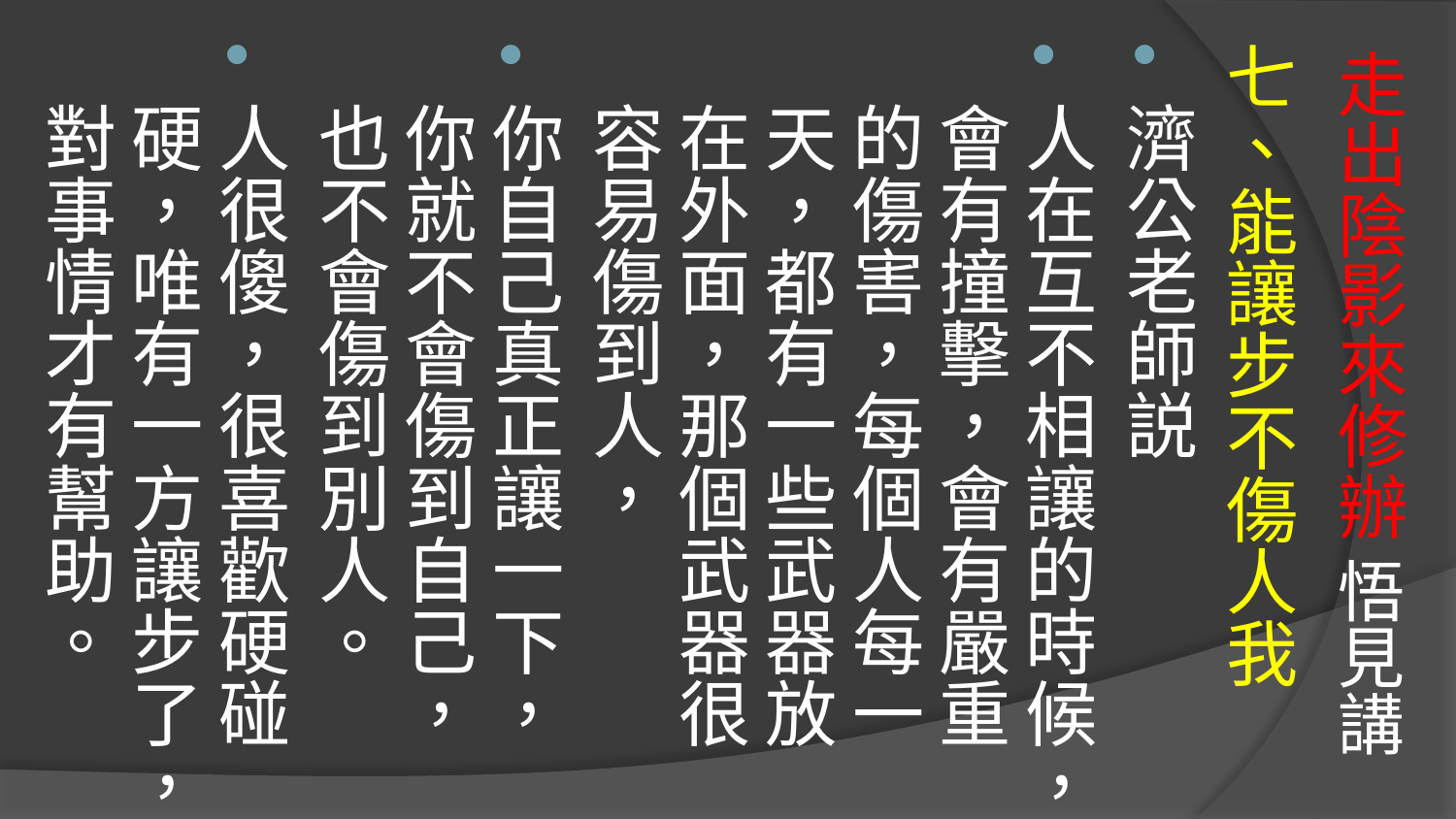

# 走出陰影來修辦 悟見講
七、能讓步不傷人我
濟公老師説
人在互不相讓的時候，會有撞擊，會有嚴重的傷害，每個人每一天，都有一些武器放在外面，那個武器很容易傷到人，
你自己真正讓一下，你就不會傷到自己，也不會傷到別人。
人很傻，很喜歡硬碰硬，唯有一方讓步了，對事情才有幫助。